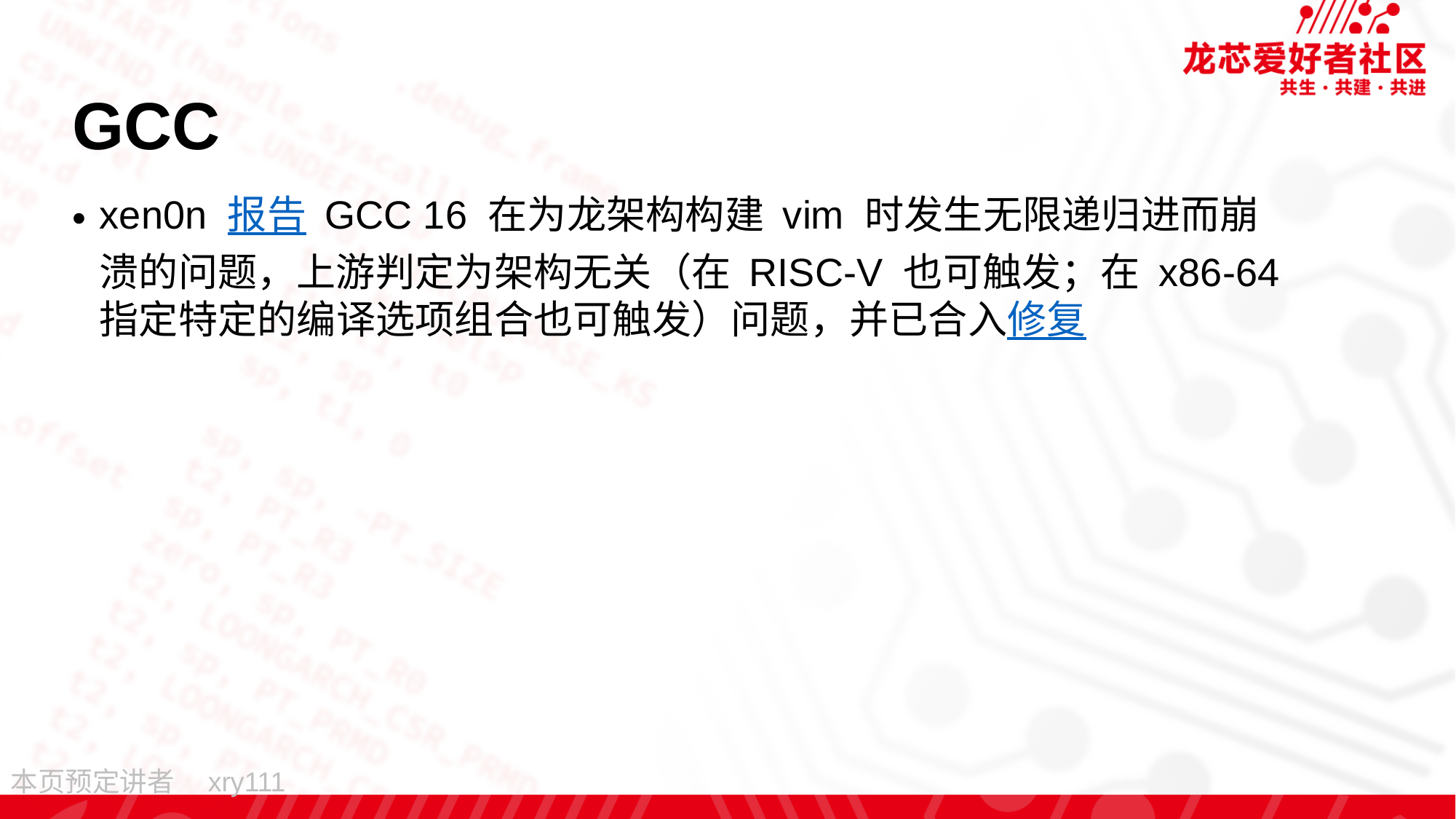

# GCC
xen0n 报告 GCC 16 在为龙架构构建 vim 时发生无限递归进而崩溃的问题，上游判定为架构无关（在 RISC-V 也可触发；在 x86-64 指定特定的编译选项组合也可触发）问题，并已合入修复
xry111